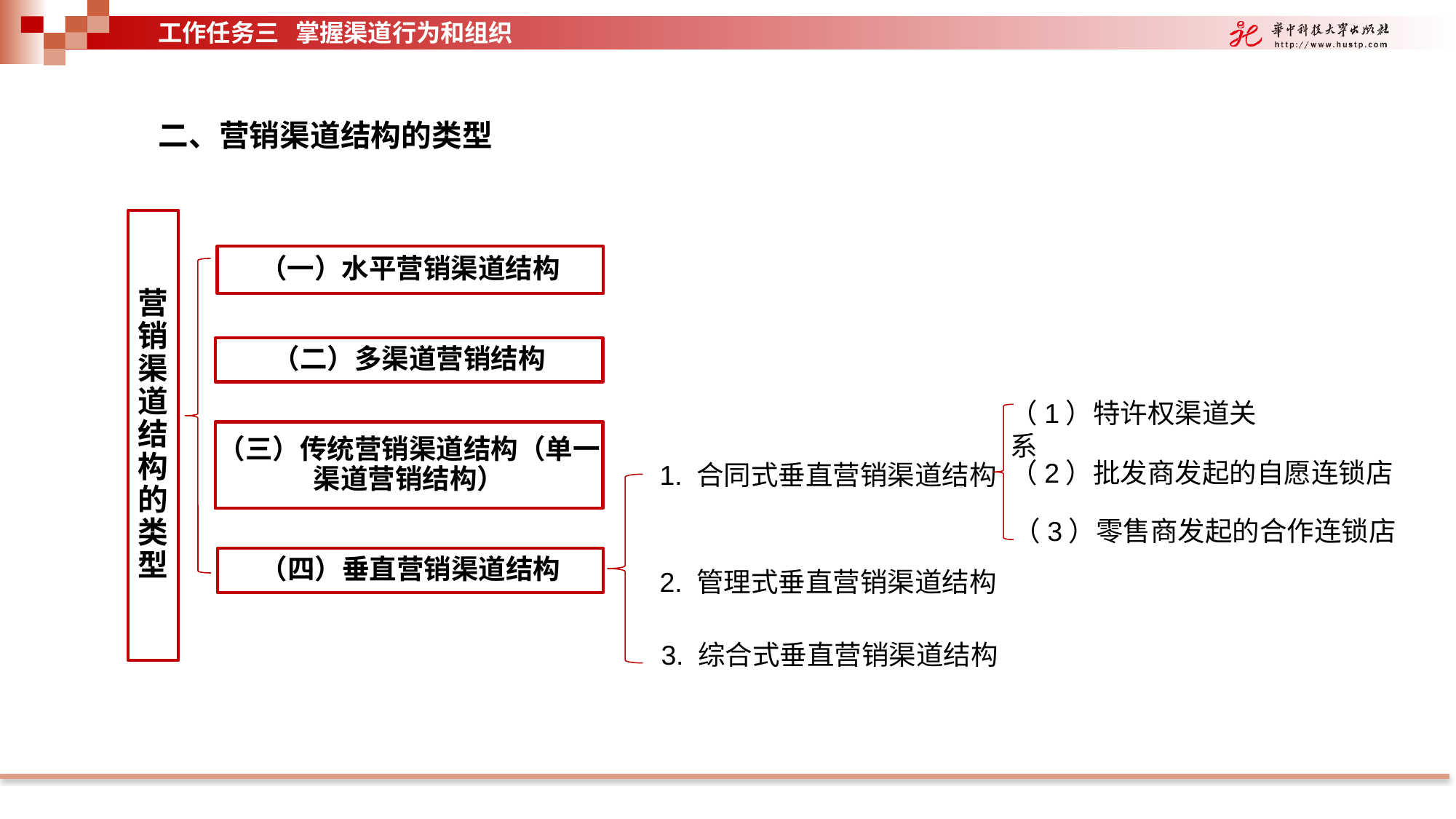

工作任务三   掌握渠道行为和组织
二、营销渠道结构的类型
（一）水平营销渠道结构

（二）多渠道营销结构
营销渠道结构的类型
（三）传统营销渠道结构（单一渠道营销结构）
（四）垂直营销渠道结构
（1）特许权渠道关系

（2）批发商发起的自愿连锁店
1. 合同式垂直营销渠道结构

（3）零售商发起的合作连锁店
2. 管理式垂直营销渠道结构
3. 综合式垂直营销渠道结构